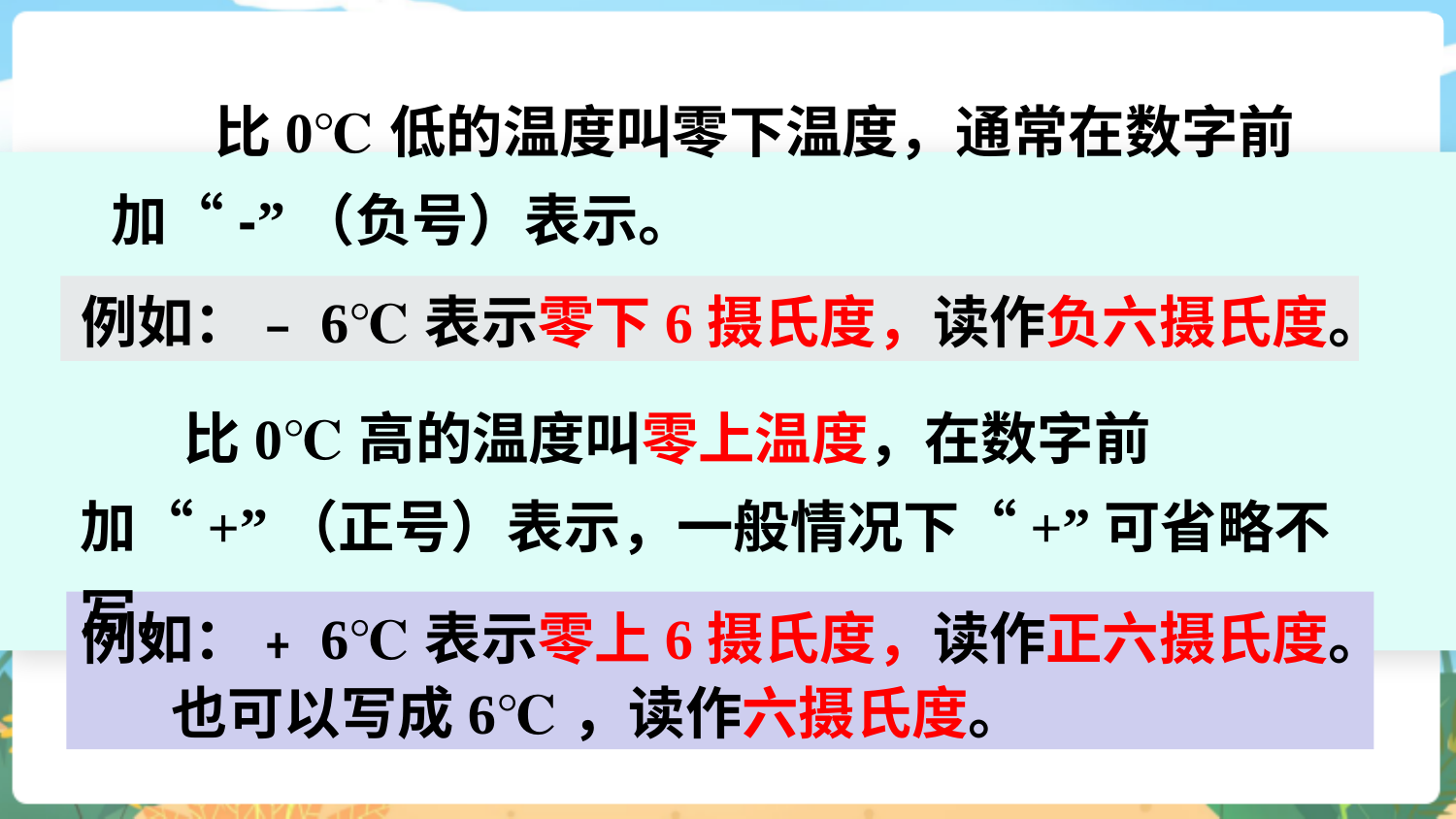

比0℃低的温度叫零下温度，通常在数字前加“-”（负号）表示。
例如：﹣6℃表示零下6摄氏度，读作负六摄氏度。

www.youyi100.com
       比0℃高的温度叫零上温度，在数字前加“+”（正号）表示，一般情况下“+”可省略不写。
例如：﹢6℃表示零上6摄氏度，读作正六摄氏度。
      也可以写成6℃，读作六摄氏度。